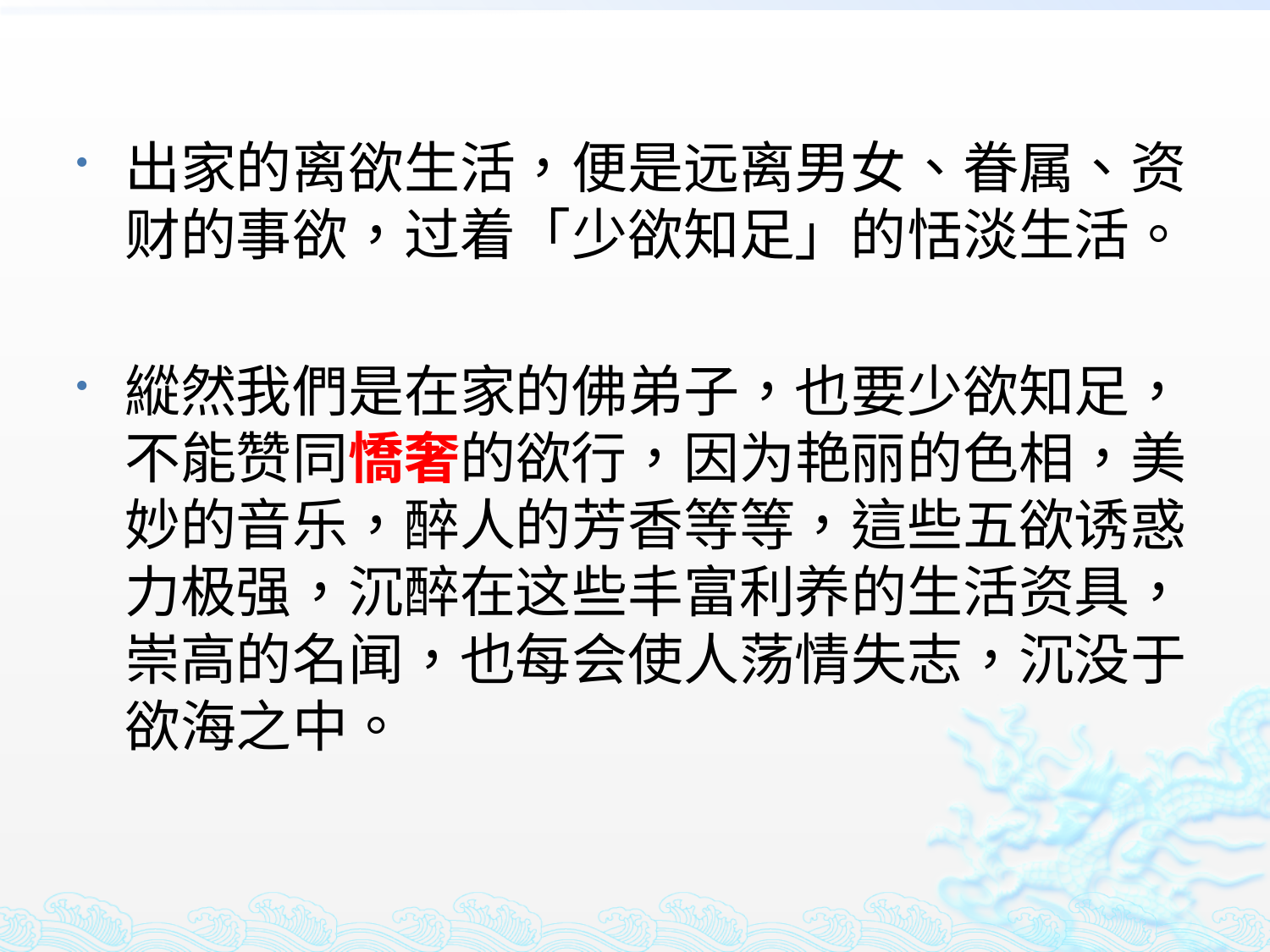

出家的离欲生活，便是远离男女、眷属、资财的事欲，过着「少欲知足」的恬淡生活。

縱然我們是在家的佛弟子，也要少欲知足，不能赞同憍奢的欲行，因为艳丽的色相，美妙的音乐，醉人的芳香等等，這些五欲诱惑力极强，沉醉在这些丰富利养的生活资具，崇高的名闻，也每会使人荡情失志，沉没于欲海之中。